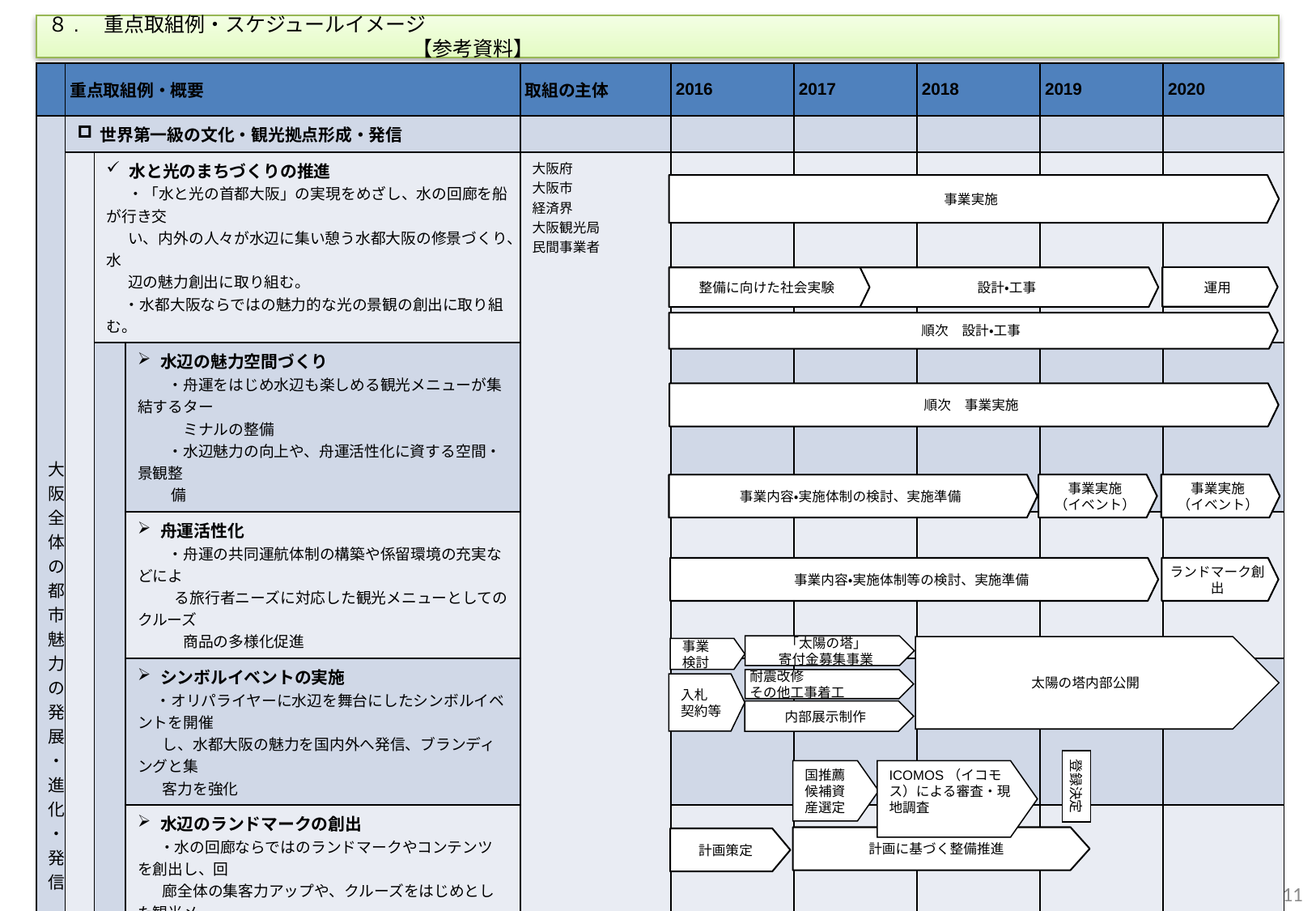

８.　重点取組例・スケジュールイメージ　　　　　　　　　　　　　　　　　　　　　　　　　　　　　　　　　　　　　　　　　　　　　　　　　　　　　　　　　　　【参考資料】
|  | 重点取組例・概要 |  |  | 取組の主体 | 2016 | 2017 | 2018 | 2019 | 2020 |
| --- | --- | --- | --- | --- | --- | --- | --- | --- | --- |
| 大阪全体の都市魅力の発展・進化・発信 | 世界第一級の文化・観光拠点形成・発信 |  |  |  |  |  |  |  |  |
|  |  | 水と光のまちづくりの推進 　 ・「水と光の首都大阪」の実現をめざし、水の回廊を船が行き交 い、内外の人々が水辺に集い憩う水都大阪の修景づくり、水 辺の魅力創出に取り組む。 ・水都大阪ならではの魅力的な光の景観の創出に取り組む。 |  | 大阪府 大阪市 経済界 大阪観光局 民間事業者 |  |  |  |  |  |
|  |  |  | 水辺の魅力空間づくり 　　・舟運をはじめ水辺も楽しめる観光メニューが集結するター 　　　ミナルの整備 　　・水辺魅力の向上や、舟運活性化に資する空間・景観整 　　 備 |  |  |  |  |  |  |
|  |  |  | 舟運活性化 　　・舟運の共同運航体制の構築や係留環境の充実などによ 　　 る旅行者ニーズに対応した観光メニューとしてのクルーズ 　　　商品の多様化促進 |  |  |  |  |  |  |
|  |  |  | シンボルイベントの実施 ・オリパライヤーに水辺を舞台にしたシンボルイベントを開催 し、水都大阪の魅力を国内外へ発信、ブランディングと集 客力を強化 |  |  |  |  |  |  |
|  |  |  | 水辺のランドマークの創出 　 ・水の回廊ならではのランドマークやコンテンツを創出し、回 廊全体の集客力アップや、クルーズをはじめとした観光メ ニューにおける新たな付加価値による魅力の向上 |  |  |  |  |  |  |
|  |  | 万博記念公園の魅力創出 　 ・｢太陽の塔｣の耐震化、塔内のオブジェ｢生命の樹｣の再生及び 　　　地下展示室の増設（｢地底の太陽｣再生）等 |  | 大阪府 |  |  |  |  |  |
|  |  | 百舌鳥・古市古墳群の魅力創出 　　・百舌鳥・古市古墳群世界文化遺産登録 ・世界遺産登録後を見据えた来訪者対策計画策定・整備推　　　 　　　進 |  | 大阪府 市町村 |  |  |  |  |  |
事業実施
運用
設計・工事
整備に向けた社会実験
順次　設計・工事
順次　事業実施
事業実施
（イベント）
事業実施
（イベント）
事業内容・実施体制の検討、実施準備
ランドマーク創出
事業内容・実施体制等の検討、実施準備
「太陽の塔」
寄付金募集事業
太陽の塔内部公開
事業
検討
耐震改修
その他工事着工
入札
契約等
内部展示制作
登録決定
国推薦候補資産選定
ICOMOS（イコモス）による審査・現地調査

計画に基づく整備推進
計画策定
11